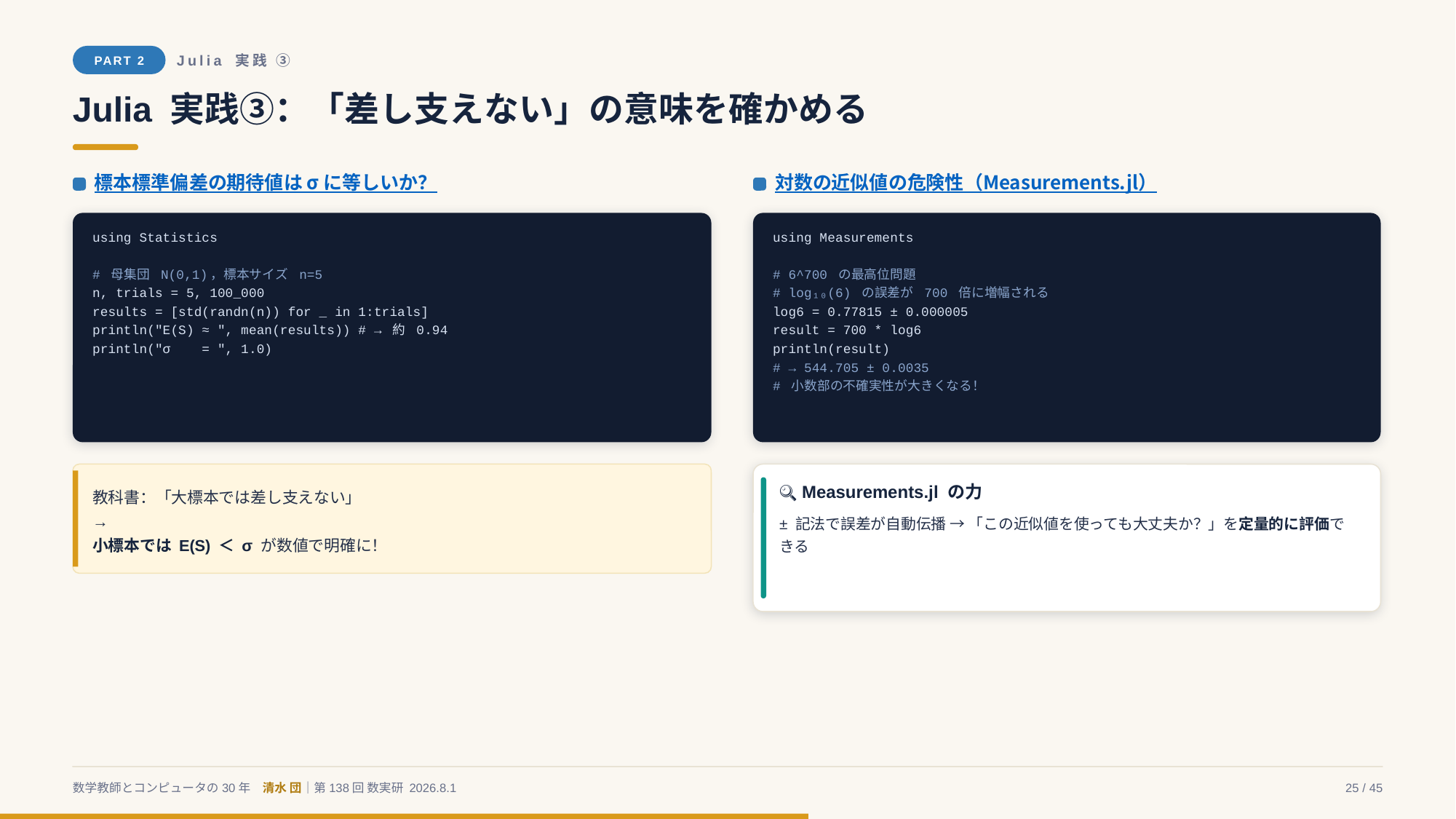

PART 2
Julia 実践 ③
Julia 実践③：「差し支えない」の意味を確かめる

標本標準偏差の期待値は σ に等しいか？
対数の近似値の危険性（Measurements.jl）

using Statistics

# 母集団 N(0,1)，標本サイズ n=5
n, trials = 5, 100_000
results = [std(randn(n)) for _ in 1:trials]
println("E(S) ≈ ", mean(results)) # → 約 0.94
println("σ    = ", 1.0)
using Measurements

# 6^700 の最高位問題
# log₁₀(6) の誤差が 700 倍に増幅される
log6 = 0.77815 ± 0.000005
result = 700 * log6
println(result)
# → 544.705 ± 0.0035
# 小数部の不確実性が大きくなる！

教科書：「大標本では差し支えない」
→
小標本では E(S) ＜ σ が数値で明確に！
🔍 Measurements.jl の力

± 記法で誤差が自動伝播 → 「この近似値を使っても大丈夫か？」を定量的に評価できる

数学教師とコンピュータの30年　清水 団｜第138回 数実研 2026.8.1
25 / 45